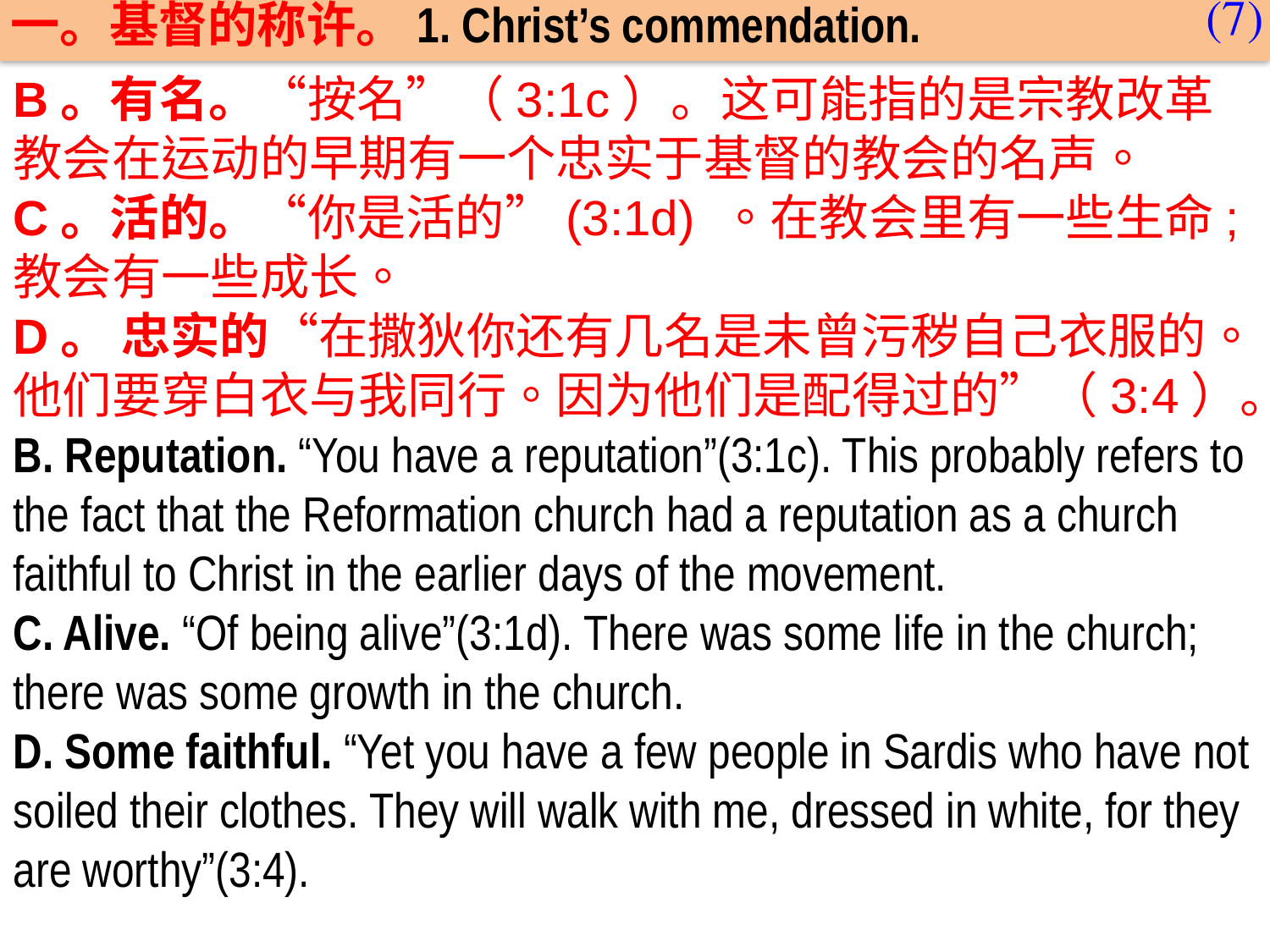

(7)
一。基督的称许。1. Christ’s commendation.

B。有名。“按名”（3:1c）。这可能指的是宗教改革教会在运动的早期有一个忠实于基督的教会的名声。
C。活的。“你是活的”(3:1d) 。在教会里有一些生命;教会有一些成长。
D。 忠实的“在撒狄你还有几名是未曾污秽自己衣服的。他们要穿白衣与我同行。因为他们是配得过的”（3:4）。
B. Reputation. “You have a reputation”(3:1c). This probably refers to the fact that the Reformation church had a reputation as a church faithful to Christ in the earlier days of the movement.
C. Alive. “Of being alive”(3:1d). There was some life in the church; there was some growth in the church.
D. Some faithful. “Yet you have a few people in Sardis who have not soiled their clothes. They will walk with me, dressed in white, for they are worthy”(3:4).